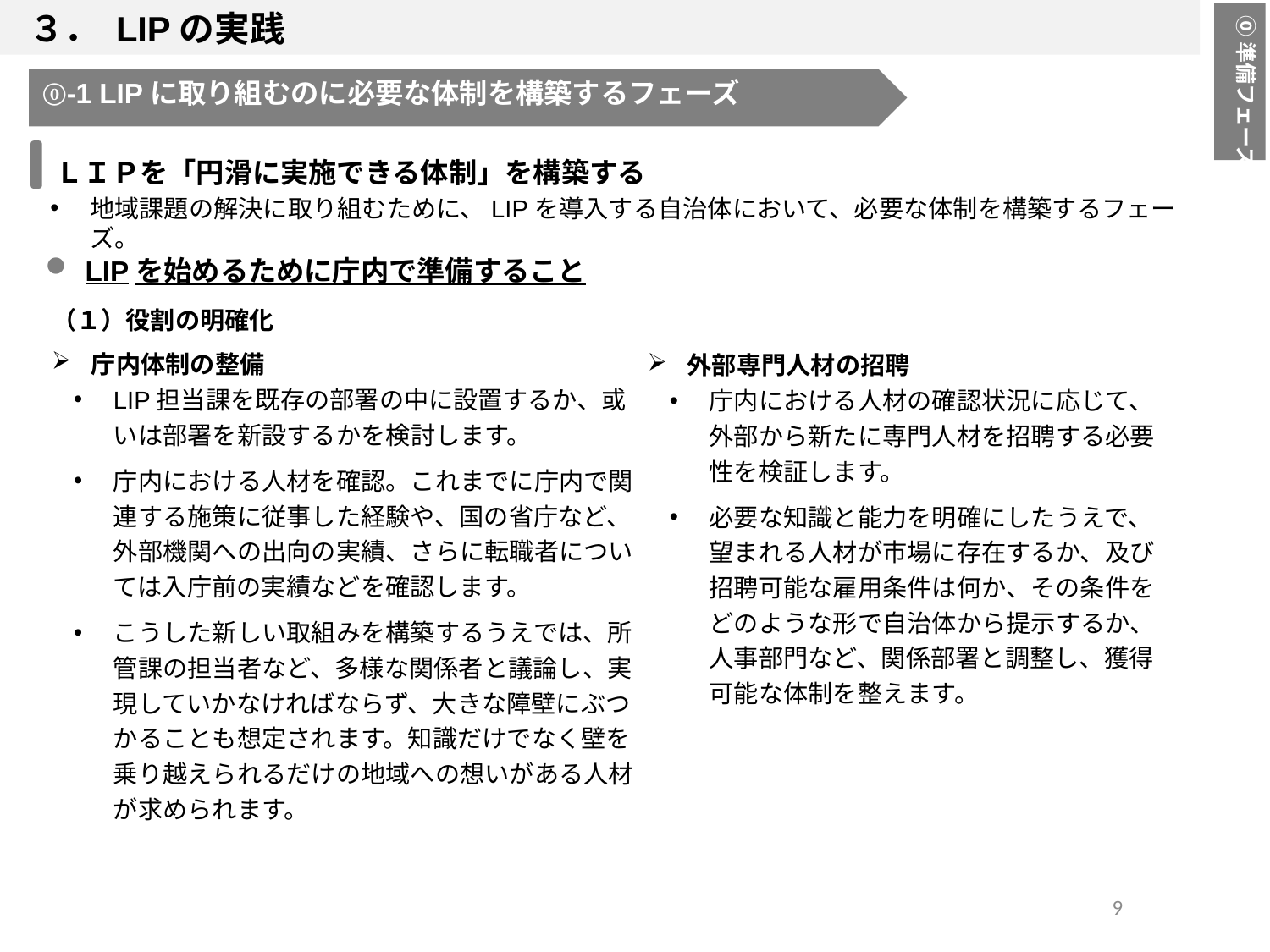

３． LIPの実践
⓪準備フェーズ
⓪-1 LIPに取り組むのに必要な体制を構築するフェーズ
ＬＩＰを「円滑に実施できる体制」を構築する

地域課題の解決に取り組むために、LIPを導入する自治体において、必要な体制を構築するフェーズ。
LIPを始めるために庁内で準備すること
（１）役割の明確化
庁内体制の整備
LIP担当課を既存の部署の中に設置するか、或いは部署を新設するかを検討します。
庁内における人材を確認。これまでに庁内で関連する施策に従事した経験や、国の省庁など、外部機関への出向の実績、さらに転職者については入庁前の実績などを確認します。
こうした新しい取組みを構築するうえでは、所管課の担当者など、多様な関係者と議論し、実現していかなければならず、大きな障壁にぶつかることも想定されます。知識だけでなく壁を乗り越えられるだけの地域への想いがある人材が求められます。
外部専門人材の招聘
庁内における人材の確認状況に応じて、外部から新たに専門人材を招聘する必要性を検証します。
必要な知識と能力を明確にしたうえで、望まれる人材が市場に存在するか、及び招聘可能な雇用条件は何か、その条件をどのような形で自治体から提示するか、人事部門など、関係部署と調整し、獲得可能な体制を整えます。
9